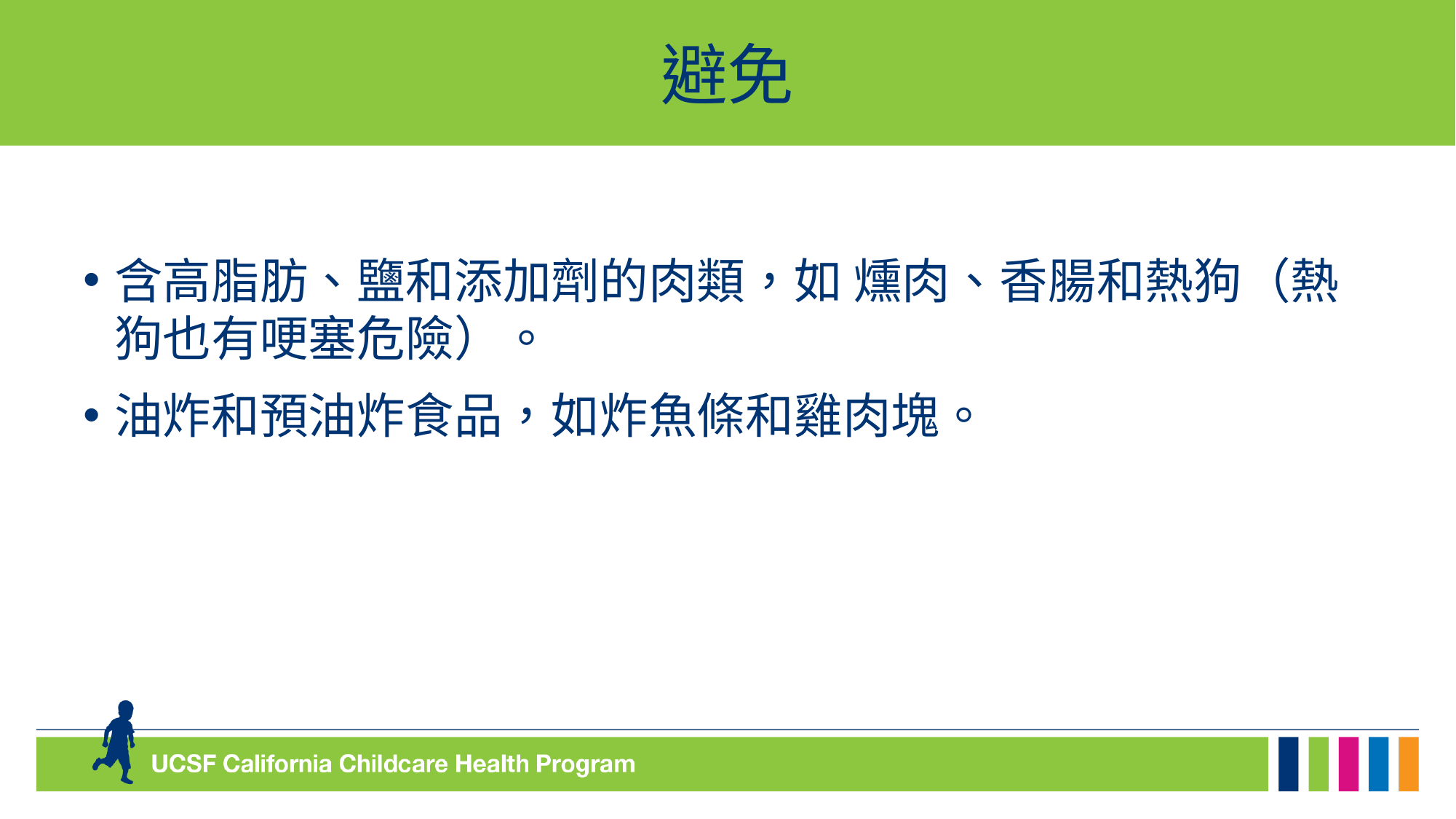

# 避免

含高脂肪、鹽和添加劑的肉類，如 燻肉、香腸和熱狗（熱狗也有哽塞危險）。
油炸和預油炸食品，如炸魚條和雞肉塊。